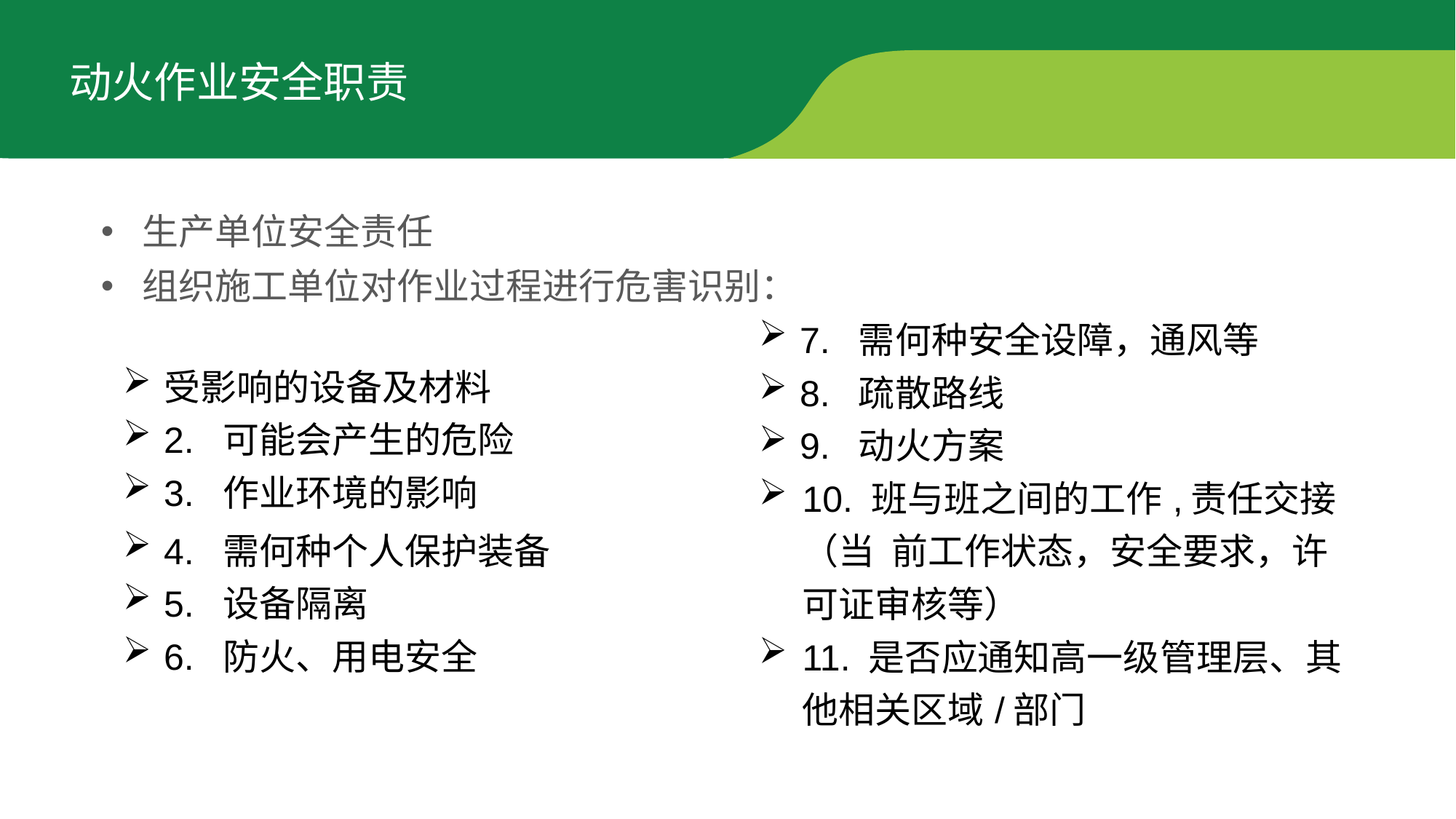

动火作业安全职责

生产单位安全责任
组织施工单位对作业过程进行危害识别：
| 7. 需何种安全设障，通风等 |
| --- |
| 8. 疏散路线 |
| 9. 动火方案 |
| 10. 班与班之间的工作,责任交接（当 前工作状态，安全要求，许可证审核等） |
| 11. 是否应通知高一级管理层、其他相关区域/部门 |
| 受影响的设备及材料 |
| --- |
| 2. 可能会产生的危险 |
| 3. 作业环境的影响 |
| 4. 需何种个人保护装备 |
| 5. 设备隔离 |
| 6. 防火、用电安全 |